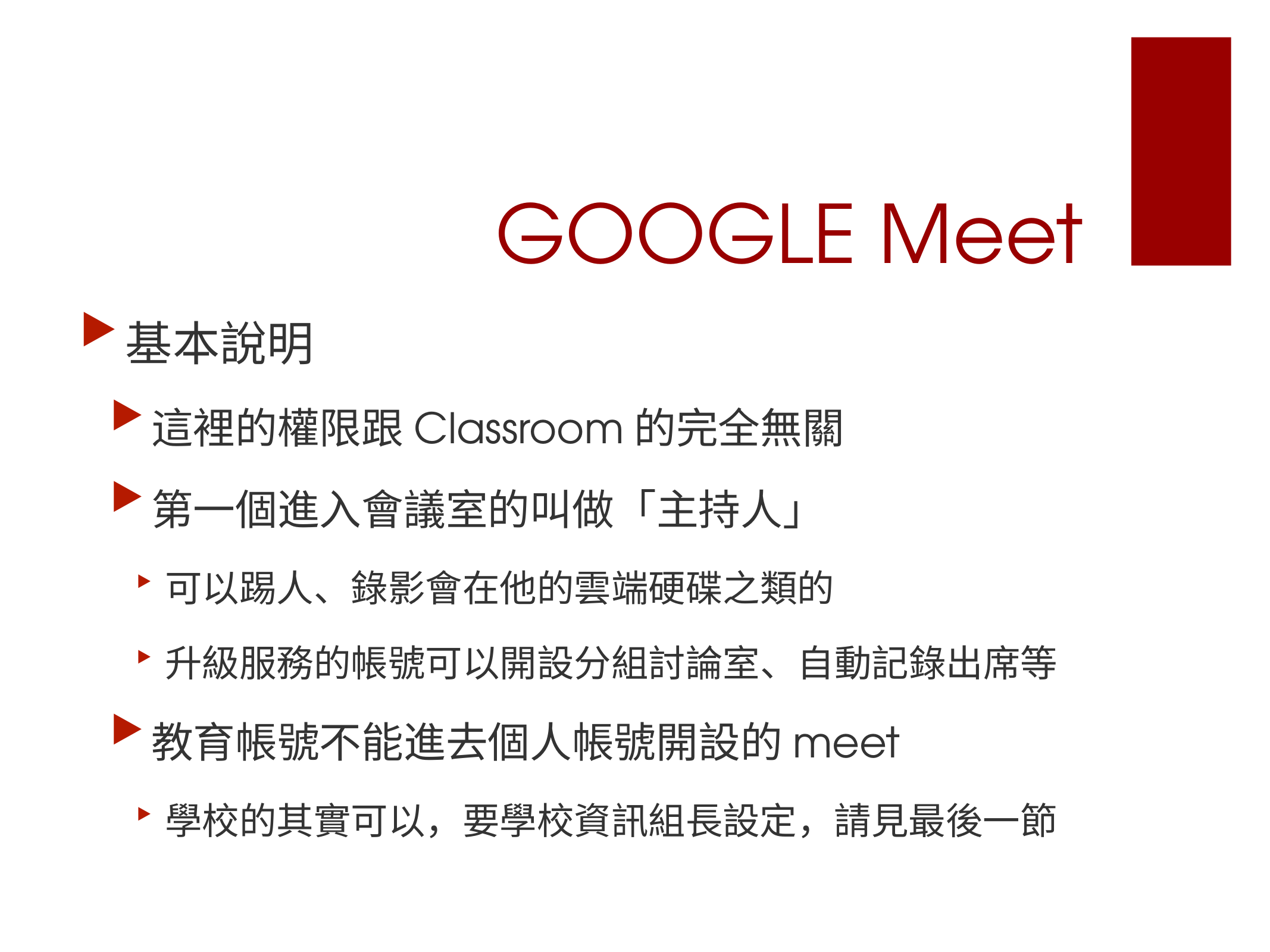

# GOOGLE Meet
基本說明
這裡的權限跟Classroom的完全無關
第一個進入會議室的叫做「主持人」
可以踢人、錄影會在他的雲端硬碟之類的
升級服務的帳號可以開設分組討論室、自動記錄出席等
教育帳號不能進去個人帳號開設的meet
學校的其實可以，要學校資訊組長設定，請見最後一節